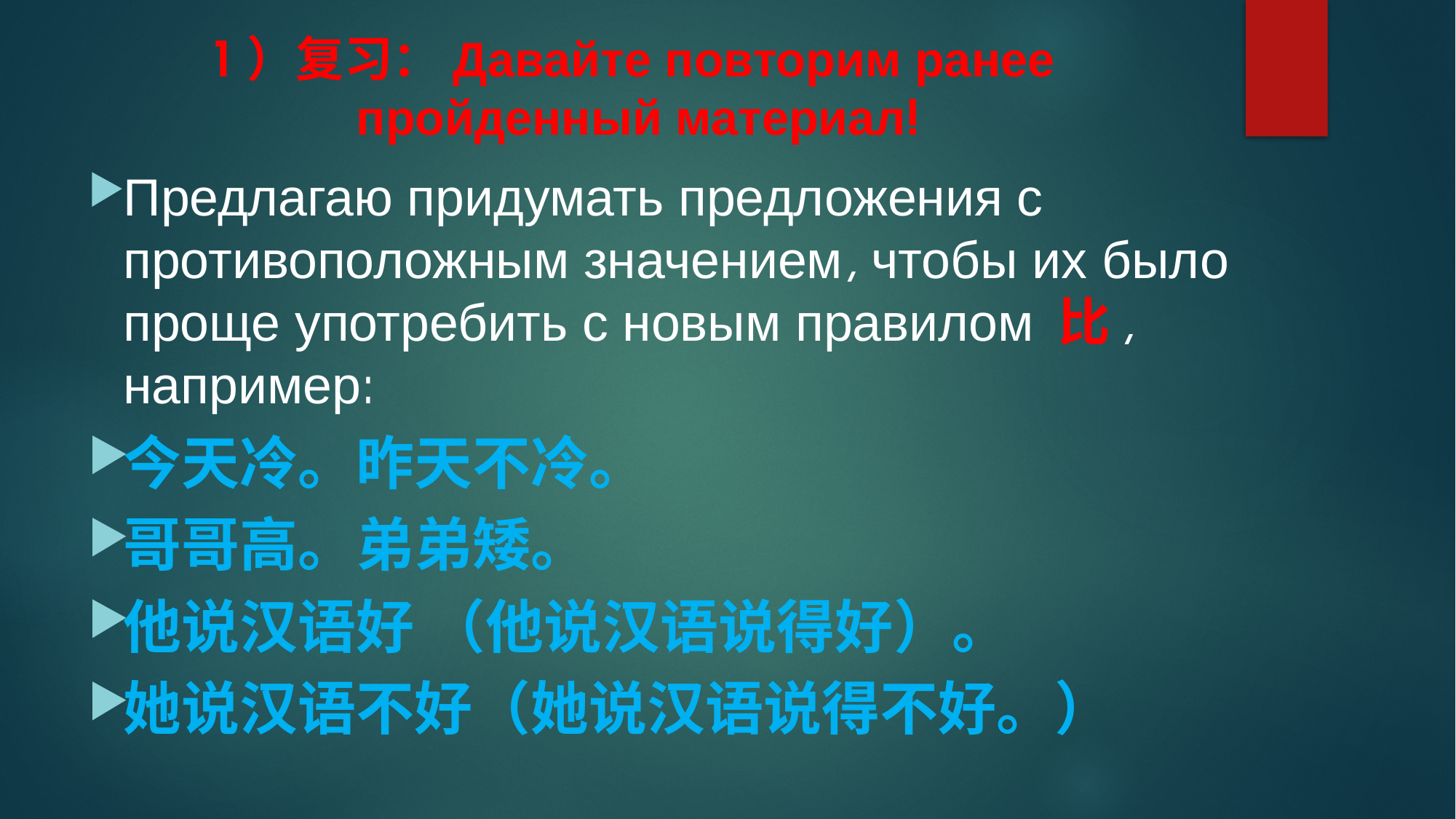

# 1）复习：Давайте повторим ранее пройденный материал!
Предлагаю придумать предложения с противоположным значением, чтобы их было проще употребить с новым правилом 比, например:
今天冷。昨天不冷。
哥哥高。弟弟矮。
他说汉语好 （他说汉语说得好）。
她说汉语不好（她说汉语说得不好。）